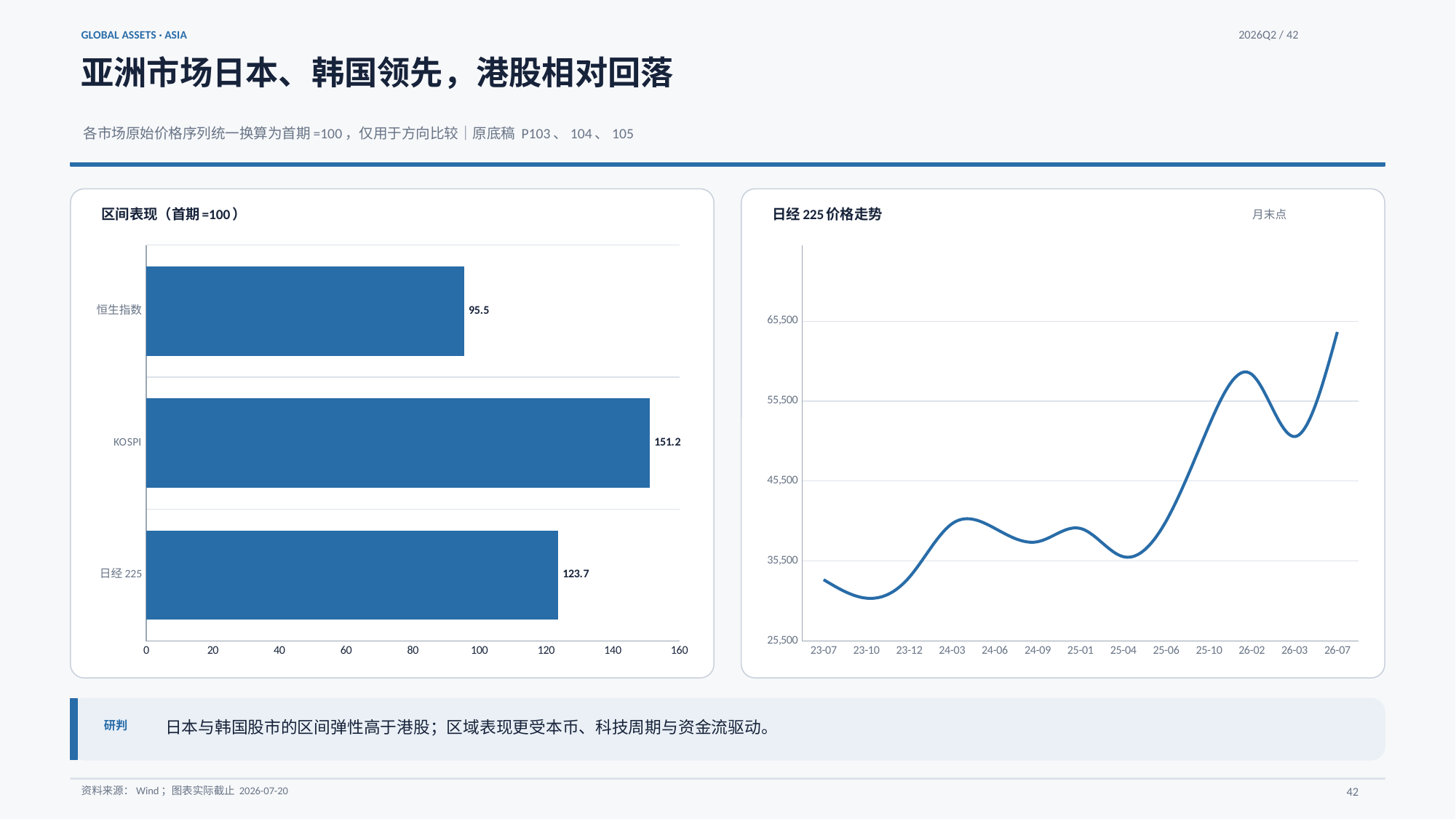

GLOBAL ASSETS · ASIA
2026Q2 / 42
亚洲市场日本、韩国领先，港股相对回落
各市场原始价格序列统一换算为首期=100，仅用于方向比较｜原底稿 P103、104、105

区间表现（首期=100）
日经225价格走势
月末点

### Chart

| Category |  |
|---|---|
| 日经225 | 123.7 |
| KOSPI | 151.2 |
| 恒生指数 | 95.5 |

### Chart

| Category |  |
|---|---|
| 23-07 | 33172.22 |
| 23-10 | 30858.85 |
| 23-12 | 33464.17 |
| 24-03 | 40168.07 |
| 24-06 | 39583.08 |
| 24-09 | 37919.55 |
| 25-01 | 39572.49 |
| 25-04 | 36045.38 |
| 25-06 | 40487.39 |
| 25-10 | 52411.34 |
| 26-02 | 58850.27 |
| 26-03 | 51063.72 |
| 26-07 | 64141.12 |

日本与韩国股市的区间弹性高于港股；区域表现更受本币、科技周期与资金流驱动。
研判

资料来源：Wind；图表实际截止 2026-07-20
42